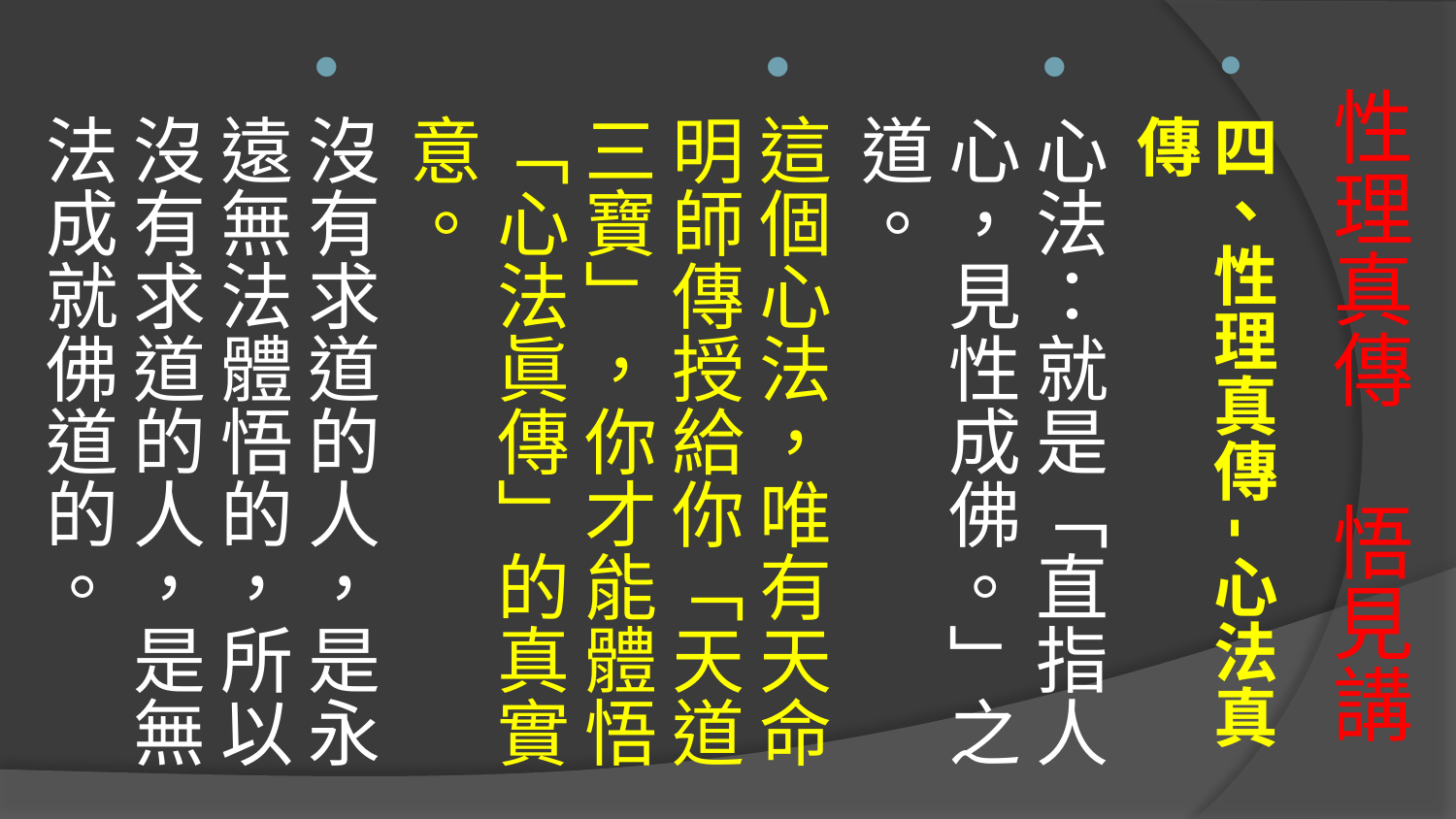

四、性理真傳-心法真傳
心法：就是「直指人心，見性成佛。」之道。
這個心法，唯有天命明師傳授給你「天道三寶」，你才能體悟「心法眞傳」的真實意。
沒有求道的人，是永遠無法體悟的，所以沒有求道的人，是無法成就佛道的。
# 性理真傳     悟見講